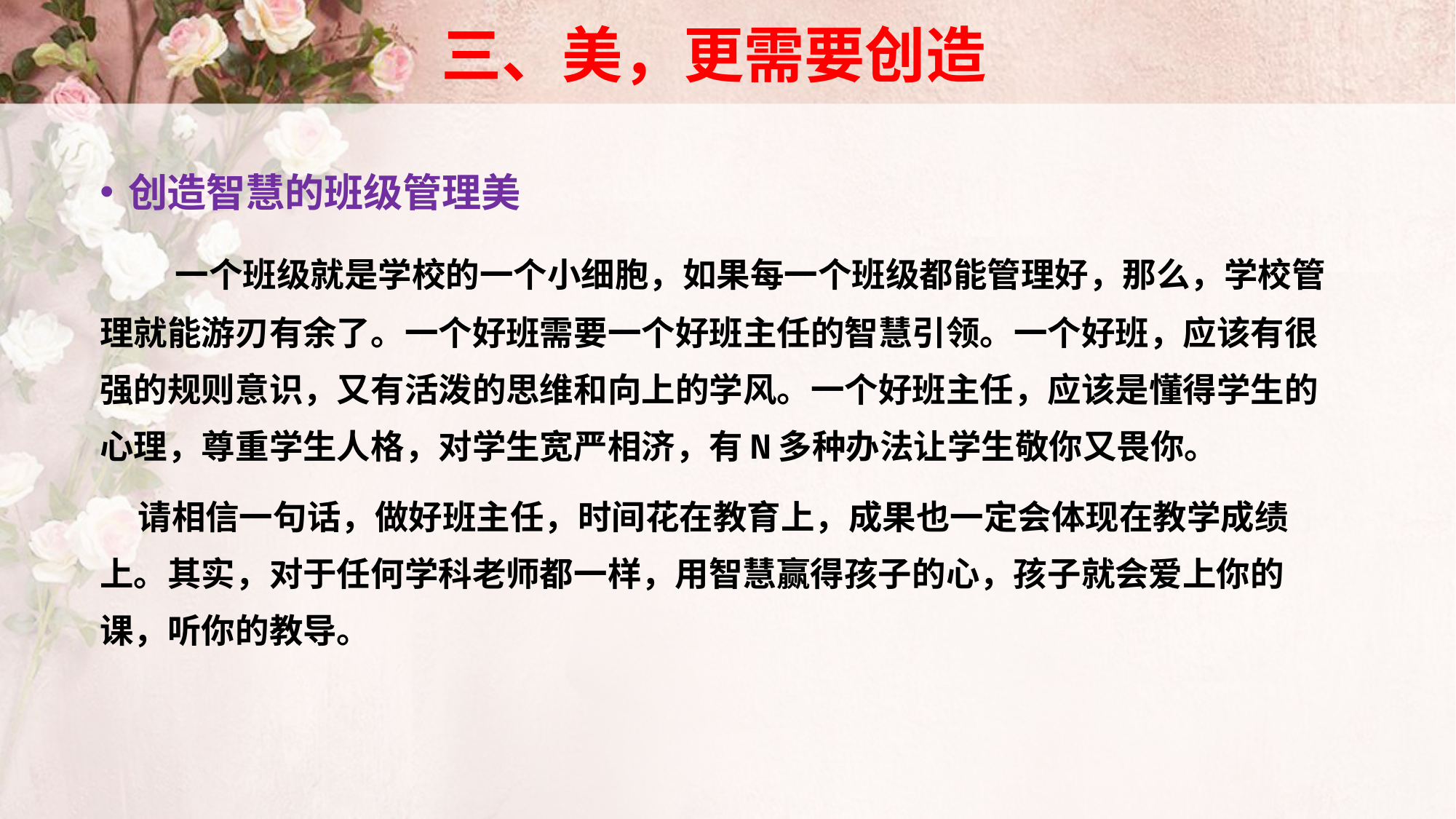

# 三、美，更需要创造
创造智慧的班级管理美
        一个班级就是学校的一个小细胞，如果每一个班级都能管理好，那么，学校管理就能游刃有余了。一个好班需要一个好班主任的智慧引领。一个好班，应该有很强的规则意识，又有活泼的思维和向上的学风。一个好班主任，应该是懂得学生的心理，尊重学生人格，对学生宽严相济，有N多种办法让学生敬你又畏你。
    请相信一句话，做好班主任，时间花在教育上，成果也一定会体现在教学成绩上。其实，对于任何学科老师都一样，用智慧赢得孩子的心，孩子就会爱上你的课，听你的教导。